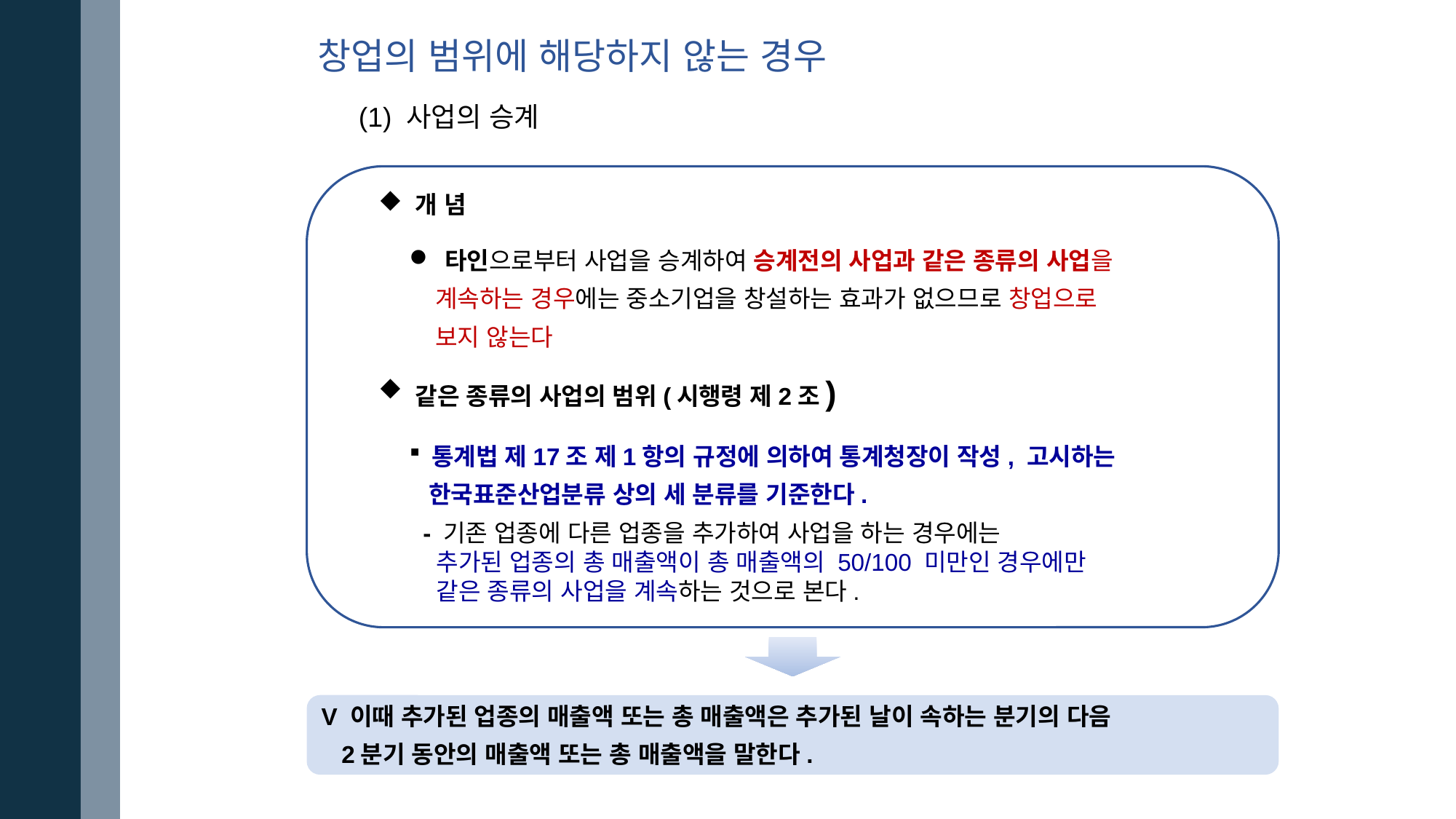

창업의 범위에 해당하지 않는 경우
(1) 사업의 승계

 개 념
 타인으로부터 사업을 승계하여 승계전의 사업과 같은 종류의 사업을
   계속하는 경우에는 중소기업을 창설하는 효과가 없으므로 창업으로
   보지 않는다
 같은 종류의 사업의 범위(시행령 제2조)
 통계법 제17조 제1항의 규정에 의하여 통계청장이 작성, 고시하는
  한국표준산업분류 상의 세 분류를 기준한다.
  - 기존 업종에 다른 업종을 추가하여 사업을 하는 경우에는
    추가된 업종의 총 매출액이 총 매출액의 50/100 미만인 경우에만
    같은 종류의 사업을 계속하는 것으로 본다.

V 이때 추가된 업종의 매출액 또는 총 매출액은 추가된 날이 속하는 분기의 다음
   2분기 동안의 매출액 또는 총 매출액을 말한다.